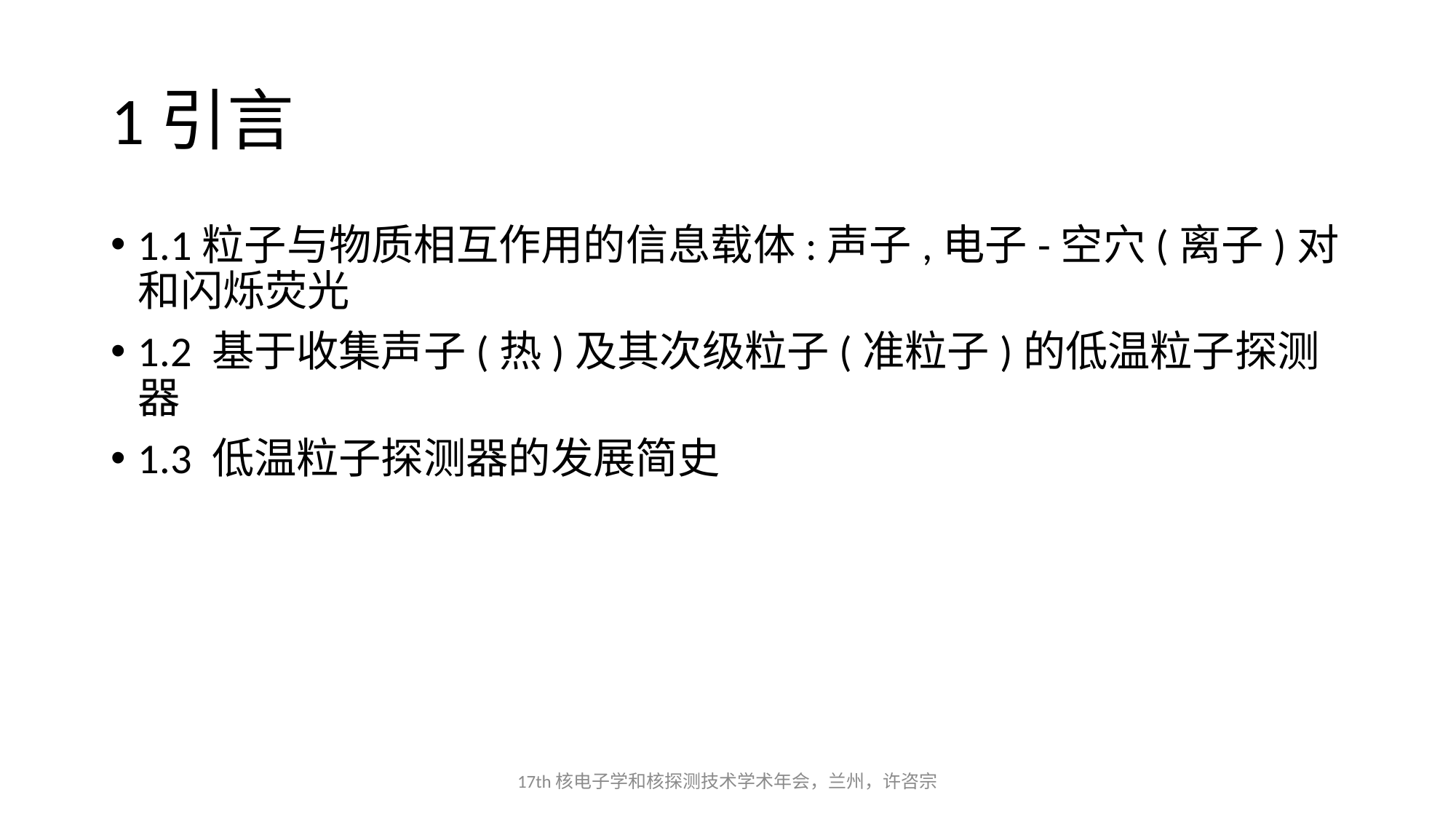

# 1引言
1.1粒子与物质相互作用的信息载体:声子,电子-空穴(离子)对和闪烁荧光
1.2 基于收集声子(热)及其次级粒子(准粒子)的低温粒子探测器
1.3 低温粒子探测器的发展简史
17th核电子学和核探测技术学术年会，兰州，许咨宗